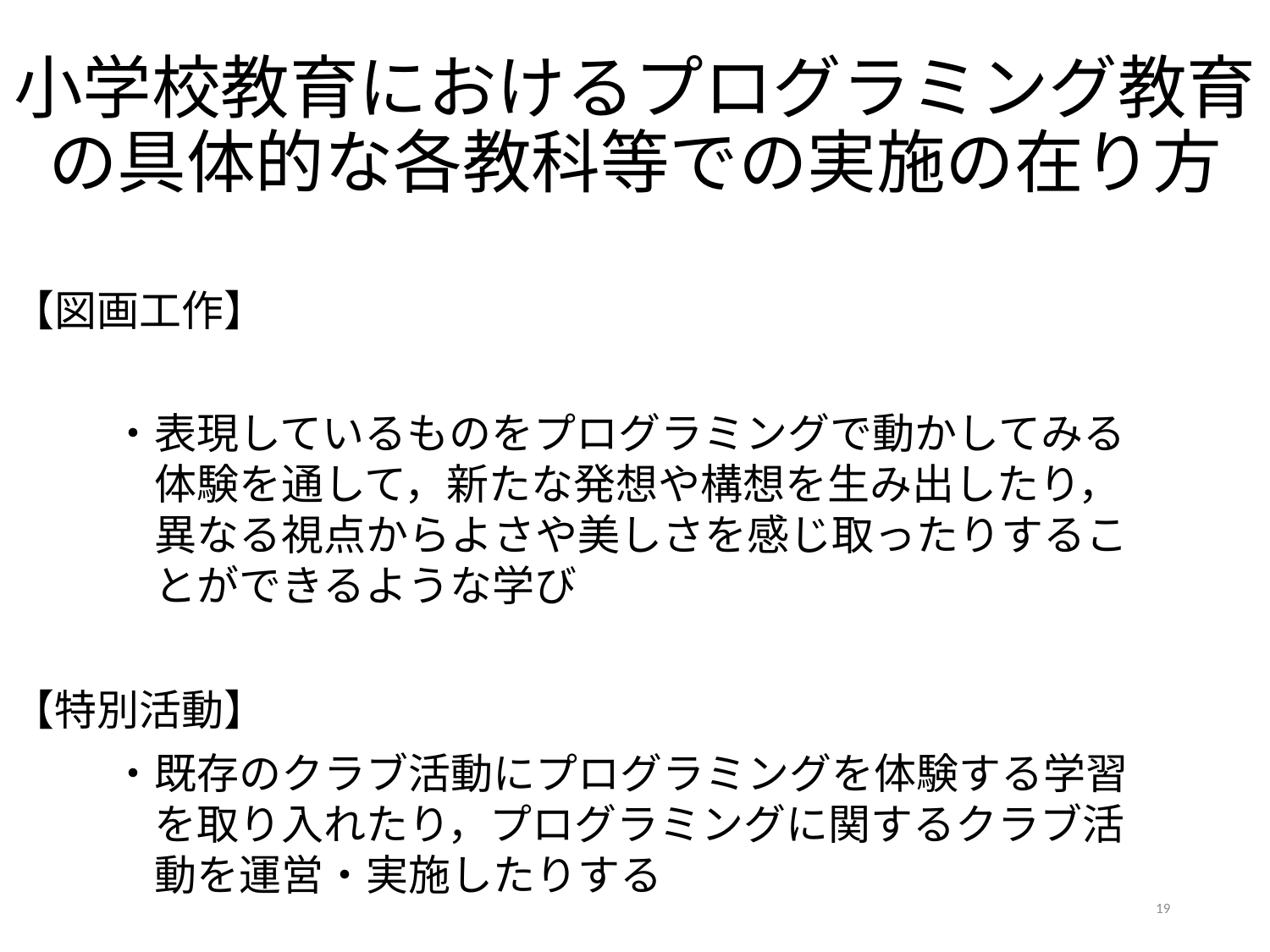

# 小学校教育におけるプログラミング教育の具体的な各教科等での実施の在り方
【図画工作】
・表現しているものをプログラミングで動かしてみる
　体験を通して，新たな発想や構想を生み出したり，
　異なる視点からよさや美しさを感じ取ったりするこ
　とができるような学び
【特別活動】
・既存のクラブ活動にプログラミングを体験する学習
　を取り入れたり，プログラミングに関するクラブ活
　動を運営・実施したりする
19